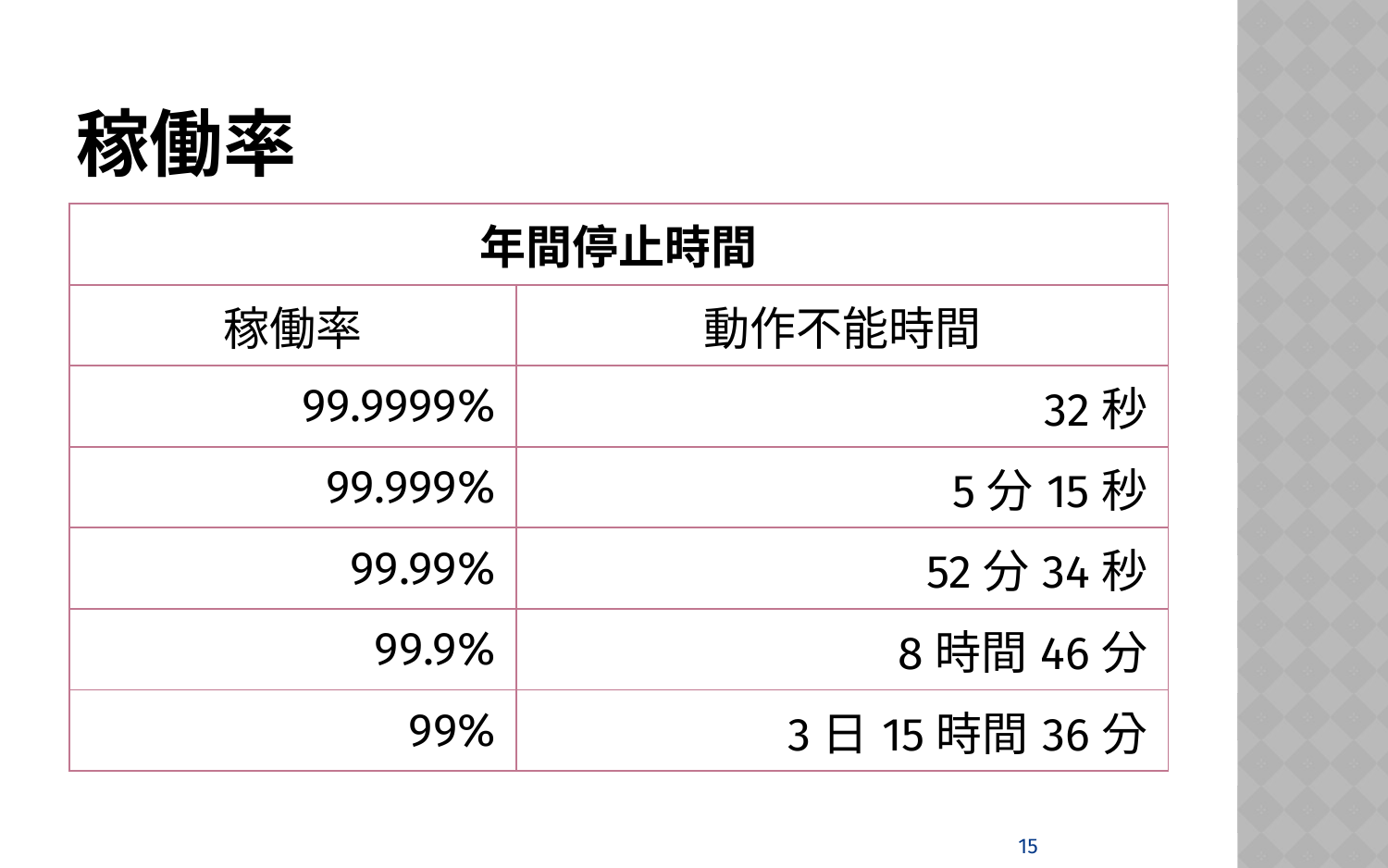

# 稼働率
| 年間停止時間 |  |
| --- | --- |
| 稼働率 | 動作不能時間 |
| 99.9999% | 32秒 |
| 99.999% | 5分15秒 |
| 99.99% | 52分34秒 |
| 99.9% | 8時間46分 |
| 99% | 3日15時間36分 |
15